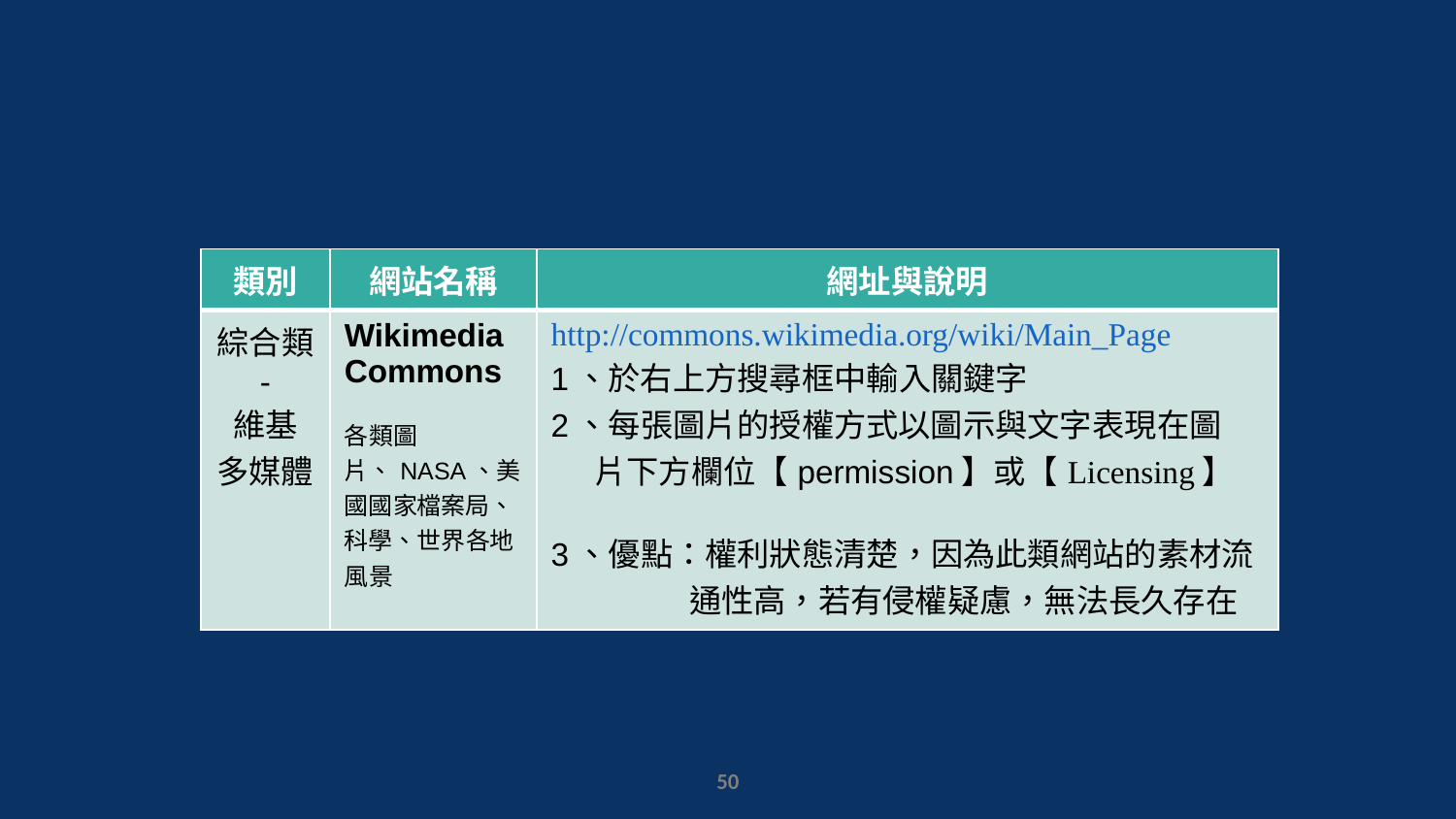

| 類別 | 網站名稱 | 網址與說明 |
| --- | --- | --- |
| 綜合類 - 維基 多媒體 | Wikimedia Commons 各類圖片、NASA、美國國家檔案局、科學、世界各地風景 | http://commons.wikimedia.org/wiki/Main\_Page 1、於右上方搜尋框中輸入關鍵字 2、每張圖片的授權方式以圖示與文字表現在圖 片下方欄位【permission】或【Licensing】 3、優點：權利狀態清楚，因為此類網站的素材流 通性高，若有侵權疑慮，無法長久存在 |
50